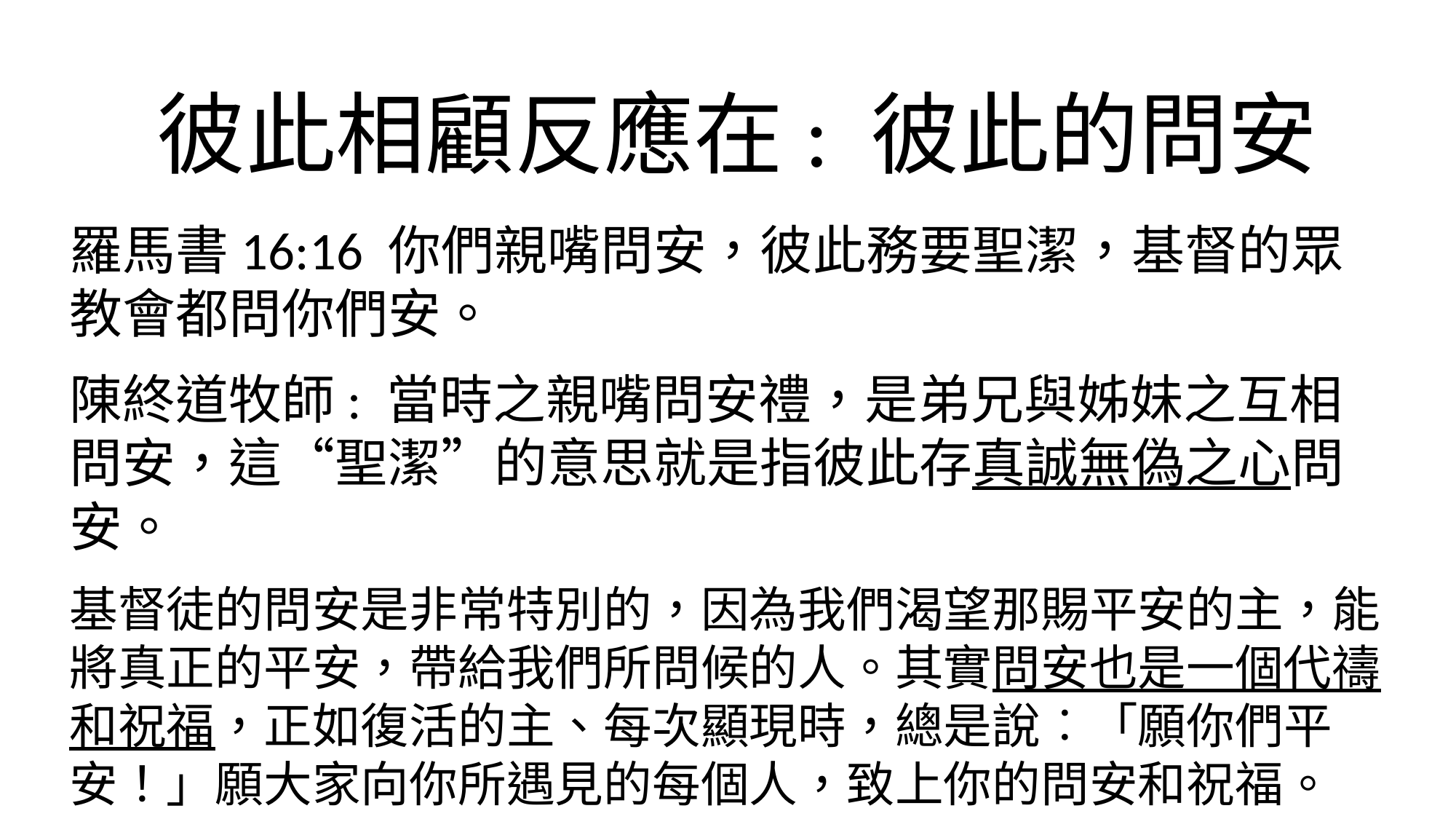

彼此相顧反應在: 彼此的問安

羅馬書16:16 你們親嘴問安，彼此務要聖潔，基督的眾教會都問你們安。

陳終道牧師: 當時之親嘴問安禮，是弟兄與姊妹之互相問安，這“聖潔”的意思就是指彼此存真誠無偽之心問安。

基督徒的問安是非常特別的，因為我們渴望那賜平安的主，能將真正的平安，帶給我們所問候的人。其實問安也是一個代禱和祝福，正如復活的主、每次顯現時，總是說︰「願你們平安！」願大家向你所遇見的每個人，致上你的問安和祝福。